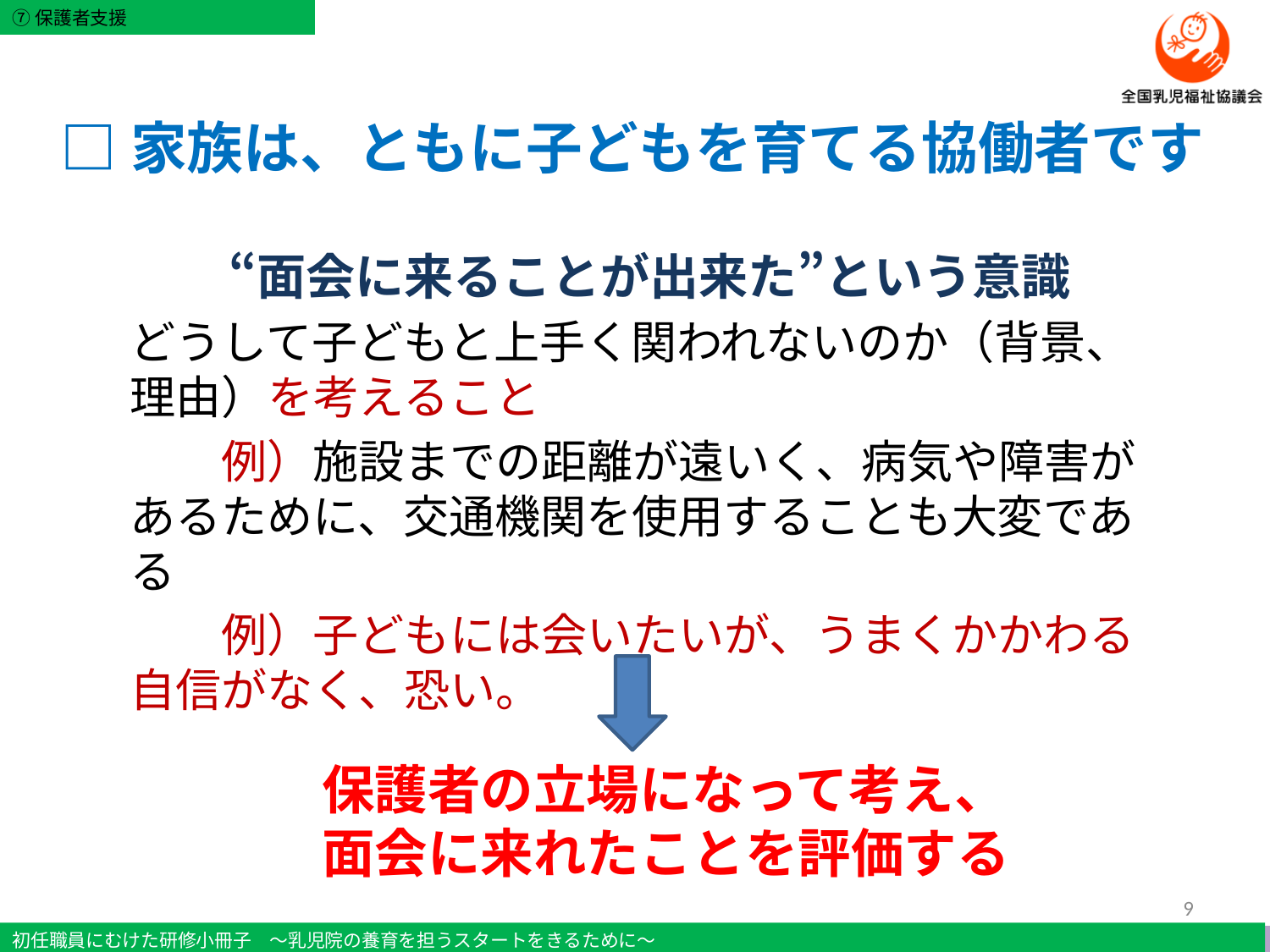

# □家族は、ともに子どもを育てる協働者です
　　“面会に来ることが出来た”という意識
どうして子どもと上手く関われないのか（背景、理由）を考えること
　　例）施設までの距離が遠いく、病気や障害があるために、交通機関を使用することも大変である
　　例）子どもには会いたいが、うまくかかわる自信がなく、恐い。

保護者の立場になって考え、
面会に来れたことを評価する
9